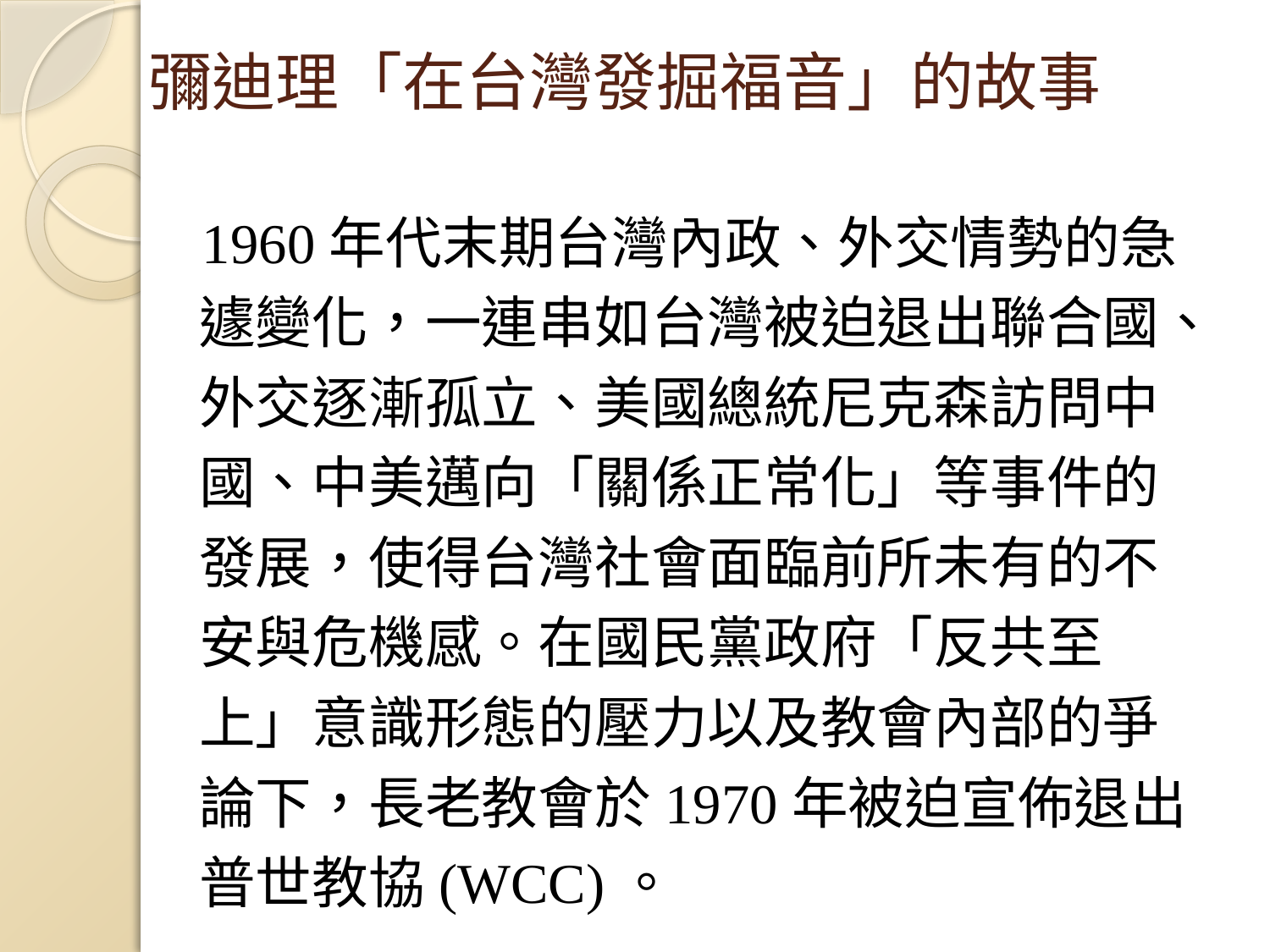

# 彌迪理「在台灣發掘福音」的故事
   1960年代末期台灣內政、外交情勢的急遽變化，一連串如台灣被迫退出聯合國、外交逐漸孤立、美國總統尼克森訪問中國、中美邁向「關係正常化」等事件的發展，使得台灣社會面臨前所未有的不安與危機感。在國民黨政府「反共至上」意識形態的壓力以及教會內部的爭論下，長老教會於1970年被迫宣佈退出普世教協(WCC)。